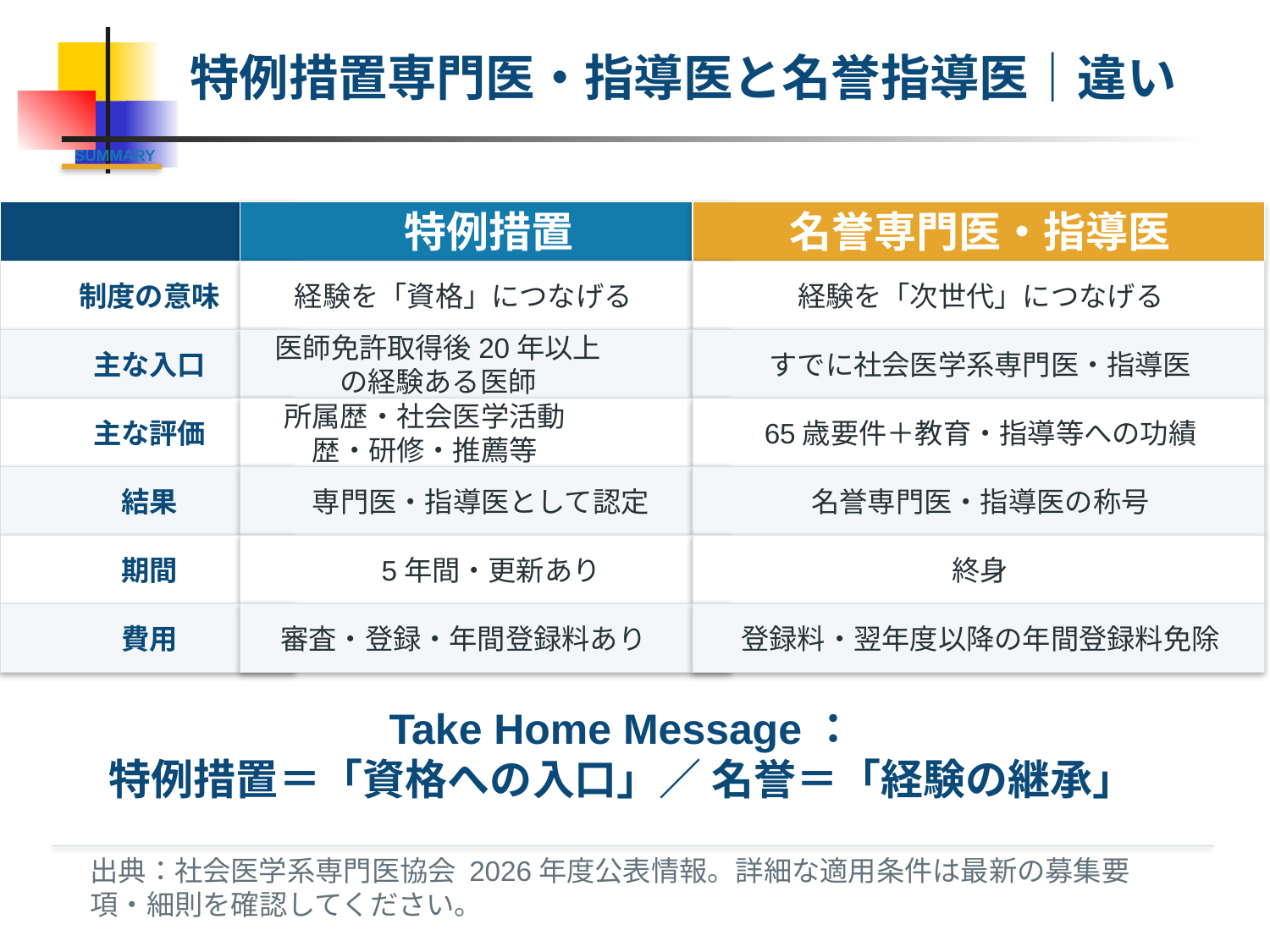

特例措置専門医・指導医と名誉指導医｜違い
SUMMARY

特例措置
名誉専門医・指導医

制度の意味
経験を「資格」につなげる
経験を「次世代」につなげる
医師免許取得後20年以上の経験ある医師

主な入口
すでに社会医学系専門医・指導医
所属歴・社会医学活動歴・研修・推薦等

主な評価
65歳要件＋教育・指導等への功績

結果
専門医・指導医として認定
名誉専門医・指導医の称号

期間
5年間・更新あり
終身

登録料・翌年度以降の年間登録料免除
費用
審査・登録・年間登録料あり
Take Home Message：
特例措置＝「資格への入口」／ 名誉＝「経験の継承」

出典：社会医学系専門医協会 2026年度公表情報。詳細な適用条件は最新の募集要項・細則を確認してください。